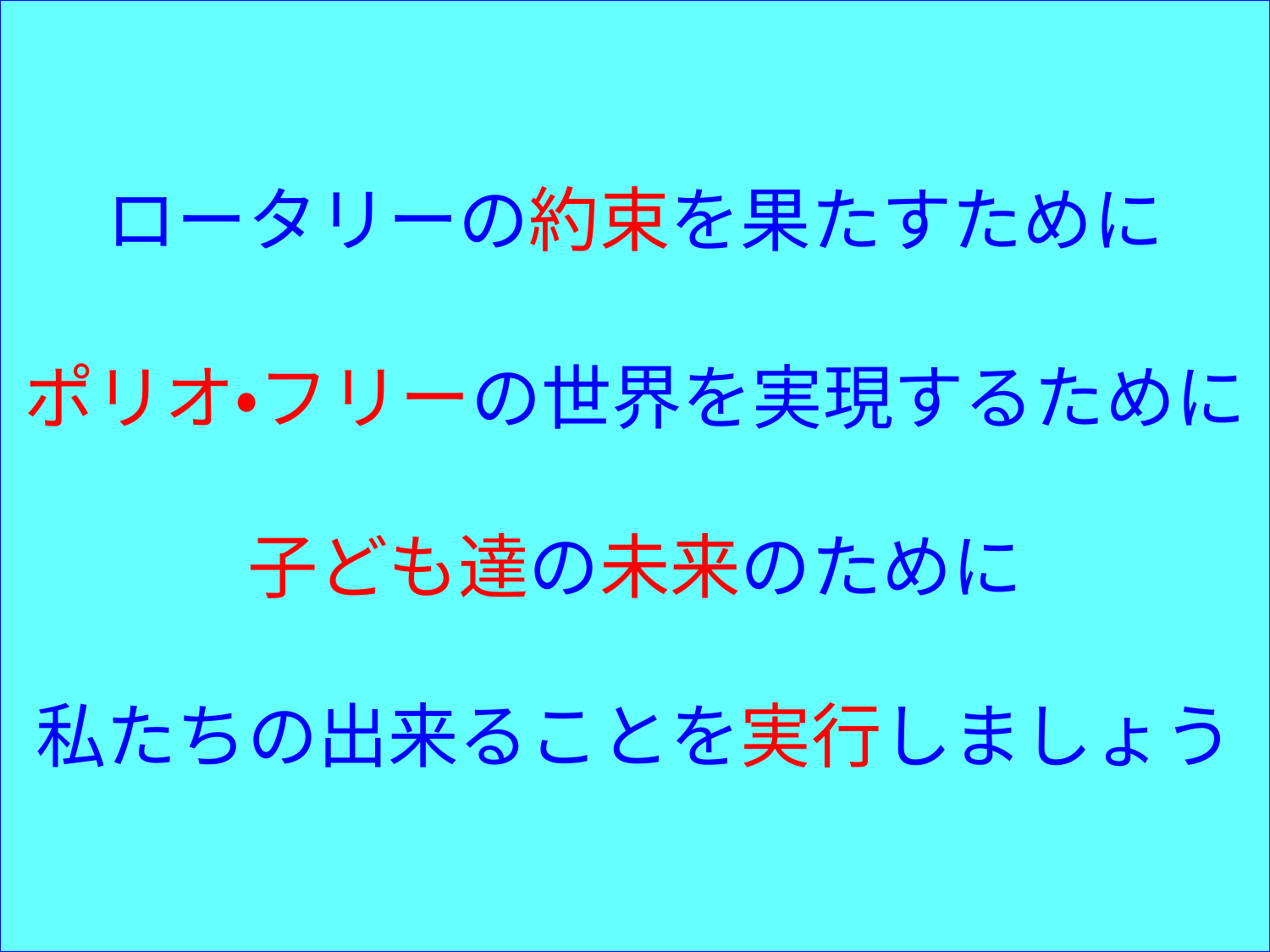

# ロータリーの約束を果たすために ポリオ・フリーの世界を実現するために 子ども達の未来のために 私たちの出来ることを実行しましょう